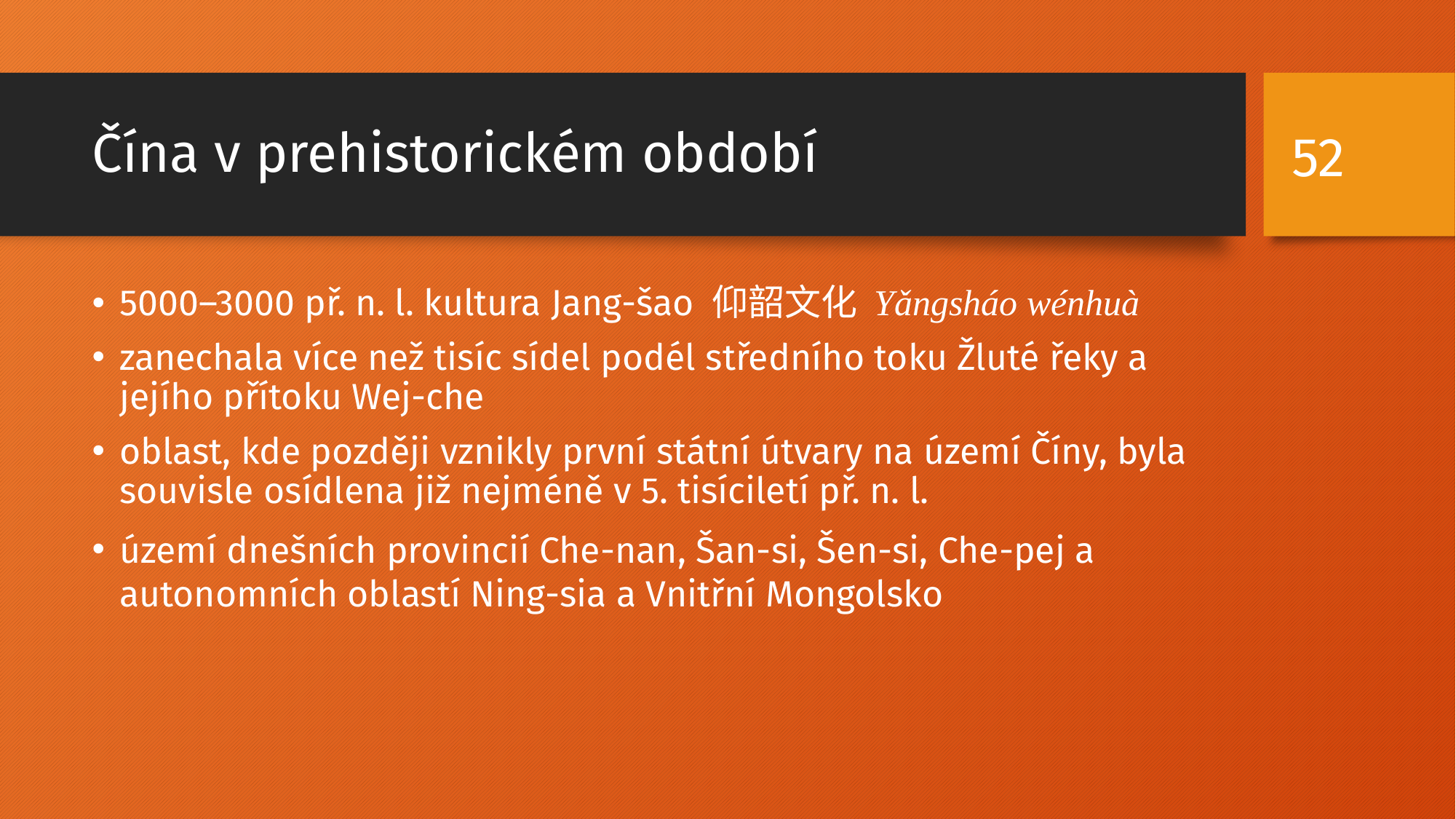

52
# Čína v prehistorickém období
5000–3000 př. n. l. kultura Jang-šao 仰韶文化 Yǎngsháo wénhuà
zanechala více než tisíc sídel podél středního toku Žluté řeky a jejího přítoku Wej-che
oblast, kde později vznikly první státní útvary na území Číny, byla souvisle osídlena již nejméně v 5. tisíciletí př. n. l.
území dnešních provincií Che-nan, Šan-si, Šen-si, Che-pej a autonomních oblastí Ning-sia a Vnitřní Mongolsko